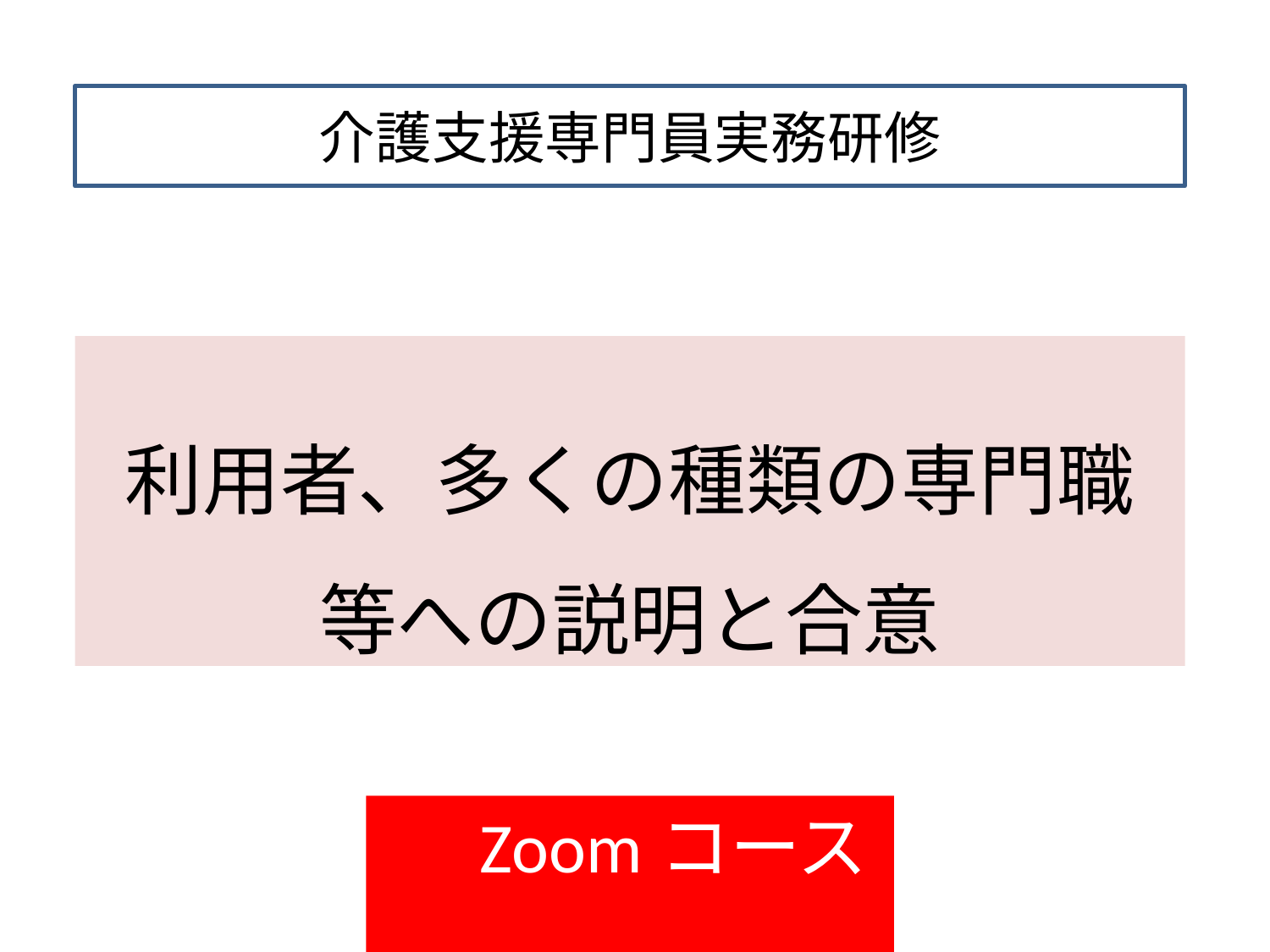

介護支援専門員実務研修
# 利用者、多くの種類の専門職等への説明と合意
　Zoomコース